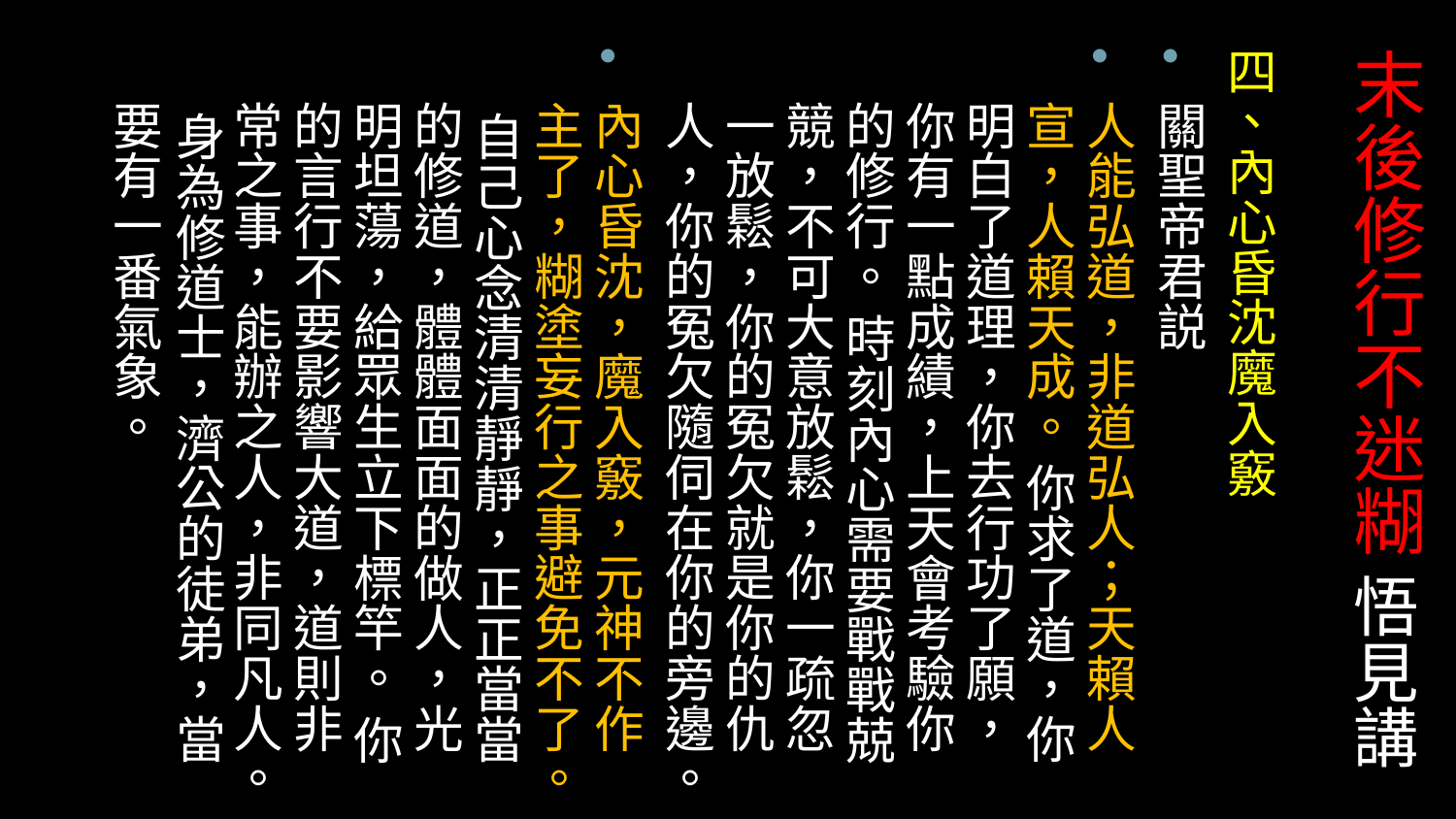

# 末後修行不迷糊 悟見講
四、內心昏沈魔入竅
關聖帝君説
人能弘道，非道弘人；天賴人宣，人賴天成。 你求了道，你明白了道理，你去行功了願，你有一點成績，上天會考驗你的修行。 時刻內心需要戰戰兢競，不可大意放鬆，你一疏忽一放鬆，你的冤欠就是你的仇人，你的冤欠隨伺在你的旁邊。
內心昏沈，魔入竅，元神不作主了，糊塗妄行之事避免不了。 自己心念清清靜靜，正正當當的修道，體體面面的做人，光明坦蕩，給眾生立下標竿。 你的言行不要影響大道，道則非常之事，能辦之人，非同凡人。 身為修道士，濟公的徒弟，當要有一番氣象。